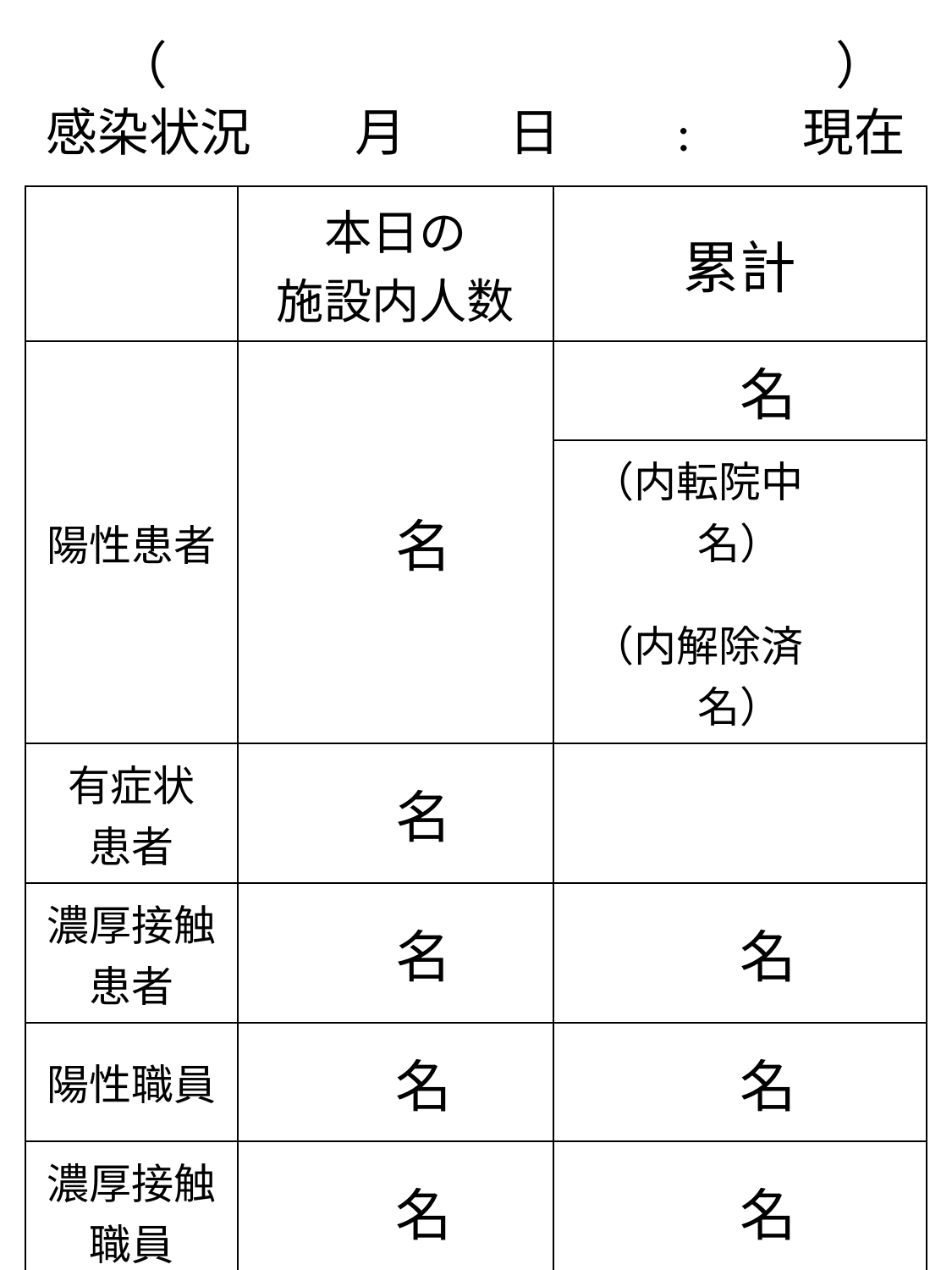

（　　　　　　　　　　　　　）
感染状況　　月　　日　　:　　現在
|  | 本日の 施設内人数 | 累計 |
| --- | --- | --- |
| 陽性患者 | 名 | 名 |
|  |  | （内転院中　　名） （内解除済　　名） |
| 有症状 患者 | 名 |  |
| 濃厚接触 患者 | 名 | 名 |
| 陽性職員 | 名 | 名 |
| 濃厚接触 職員 | 名 | 名 |